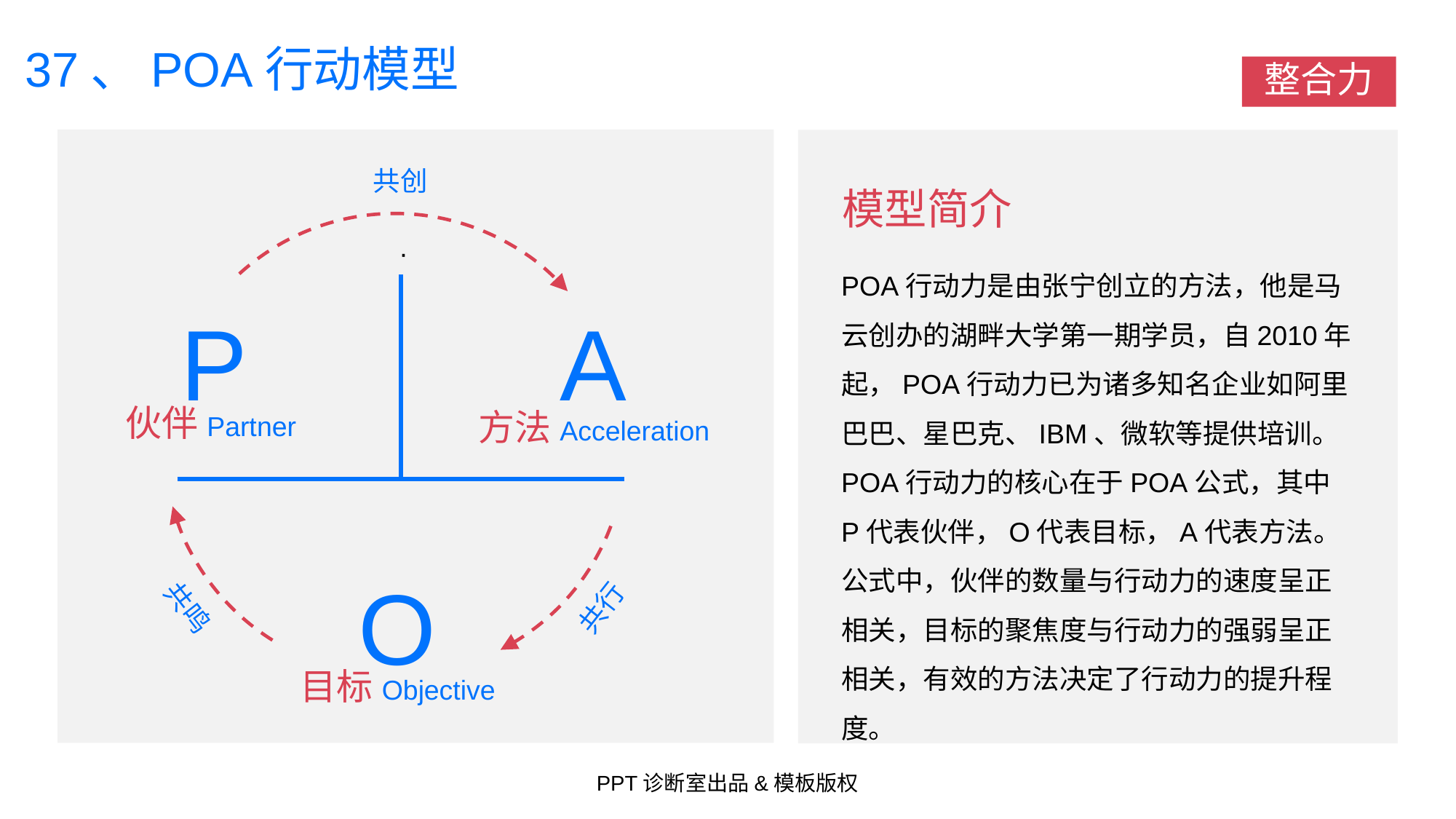

37、POA行动模型
整合力

共创
模型简介
POA行动力是由张宁创立的方法，他是马云创办的湖畔大学第一期学员，自2010年起，POA行动力已为诸多知名企业如阿里巴巴、星巴克、IBM、微软等提供培训。
POA行动力的核心在于POA公式，其中P代表伙伴，O代表目标，A代表方法。公式中，伙伴的数量与行动力的速度呈正相关，目标的聚焦度与行动力的强弱呈正相关，有效的方法决定了行动力的提升程度。

·
P
A
伙伴Partner
方法Acceleration
O
共鸣
共行
目标Objective
PPT诊断室出品&模板版权